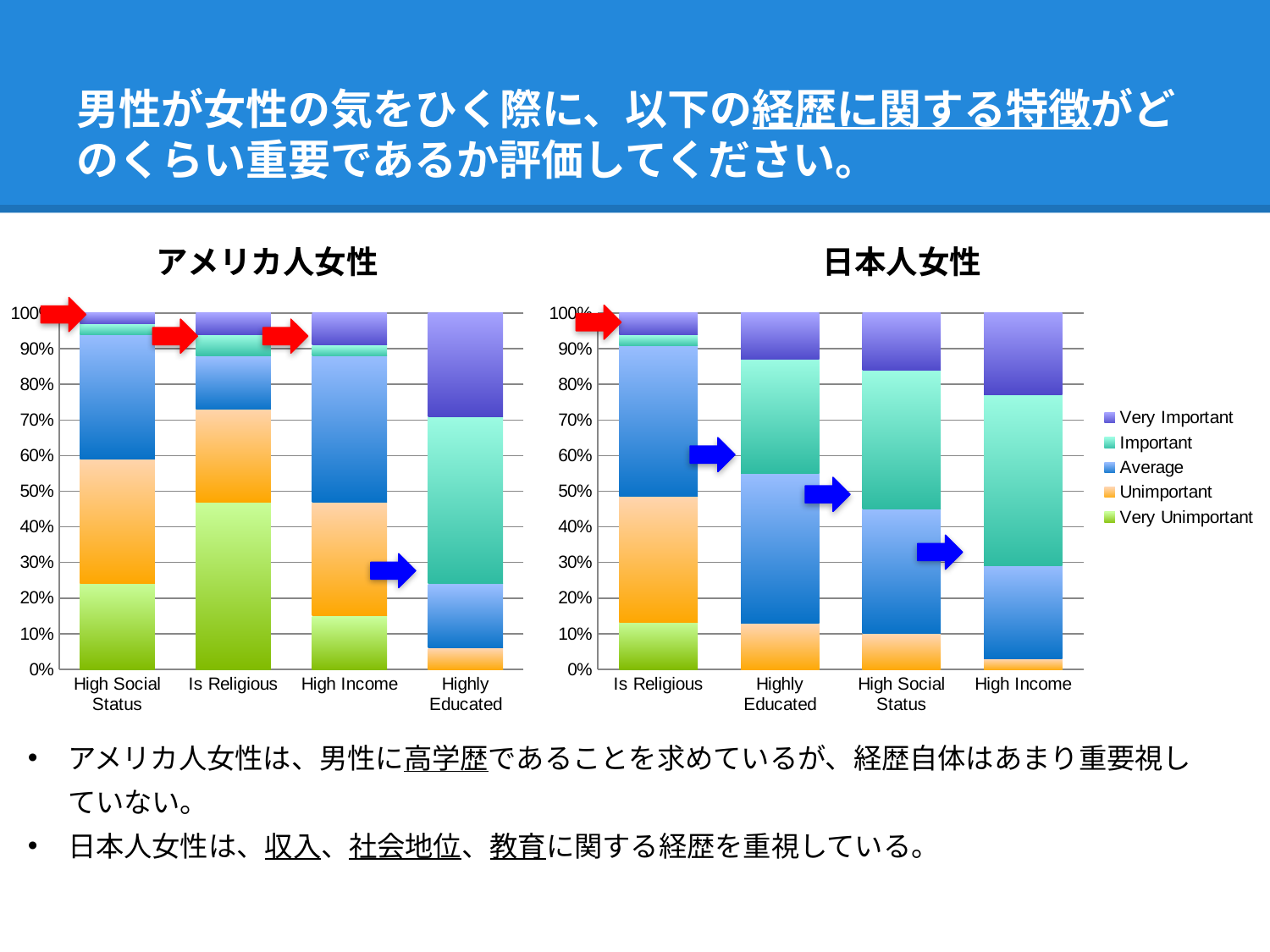

# 男性が女性の気をひく際に、以下の経歴に関する特徴がどのくらい重要であるか評価してください。

### Chart: アメリカ人女性

| Category | Very Unimportant | Unimportant | Average | Important | Very Important |
|---|---|---|---|---|---|
| High Social Status | 24.0 | 35.0 | 35.0 | 3.0 | 3.0 |
| Is Religious | 47.0 | 26.0 | 15.0 | 6.0 | 6.0 |
| High Income | 15.0 | 32.0 | 41.0 | 3.0 | 9.0 |
| Highly Educated | 0.0 | 6.0 | 18.0 | 47.0 | 29.0 |

### Chart: 日本人女性

| Category | Very Unimportant | Unimportant | Average | Important | Very Important |
|---|---|---|---|---|---|
| Is Religious | 13.0 | 35.0 | 42.0 | 3.0 | 6.0 |
| Highly Educated | 0.0 | 13.0 | 42.0 | 32.0 | 13.0 |
| High Social Status | 0.0 | 10.0 | 35.0 | 39.0 | 16.0 |
| High Income | 0.0 | 3.0 | 26.0 | 48.0 | 23.0 |

アメリカ人女性は、男性に高学歴であることを求めているが、経歴自体はあまり重要視していない。
日本人女性は、収入、社会地位、教育に関する経歴を重視している。